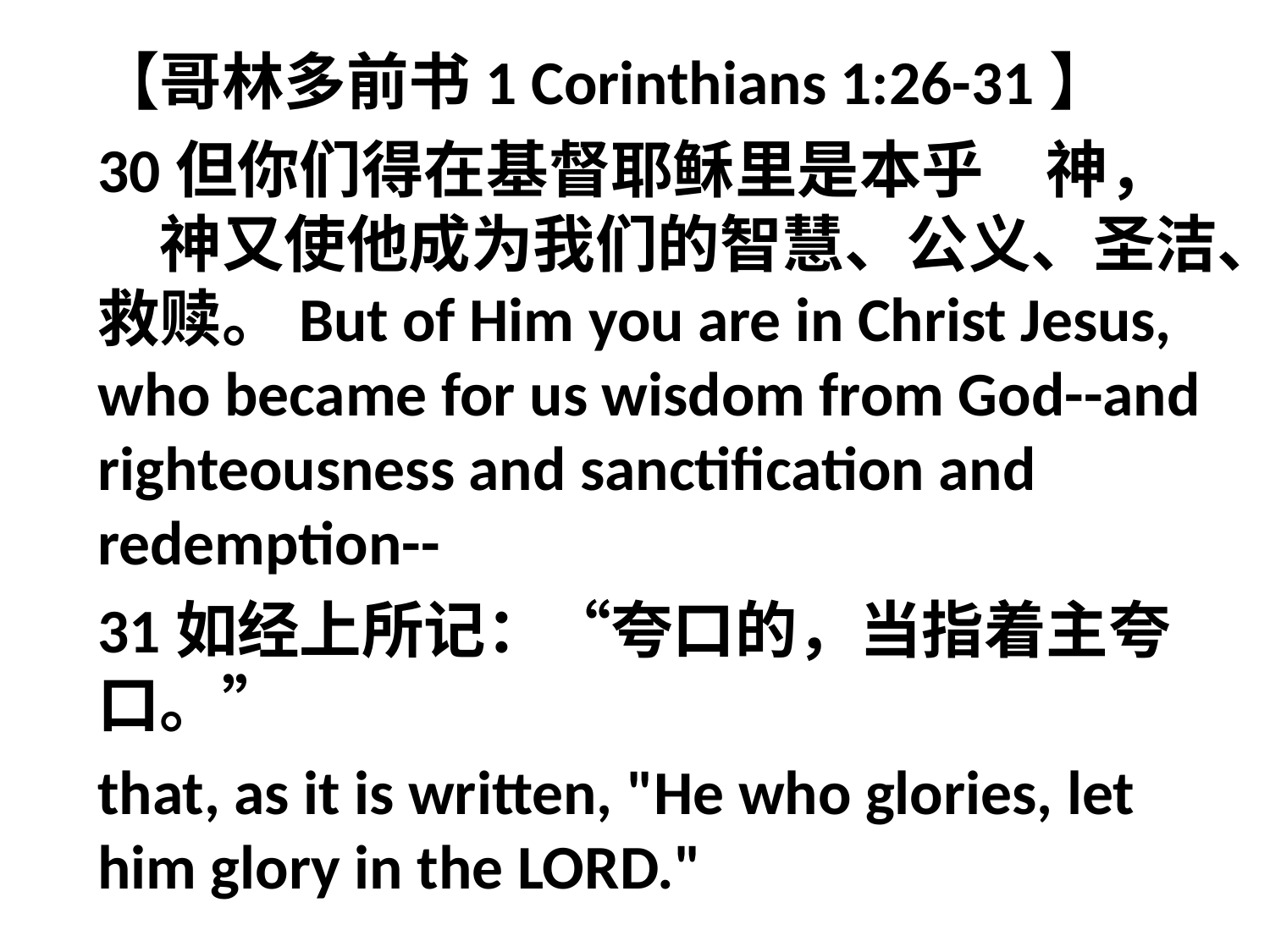

【哥林多前书1 Corinthians 1:26-31】
30但你们得在基督耶稣里是本乎　神，　神又使他成为我们的智慧、公义、圣洁、救赎。But of Him you are in Christ Jesus, who became for us wisdom from God--and righteousness and sanctification and redemption--
31如经上所记：“夸口的，当指着主夸口。”
that, as it is written, "He who glories, let him glory in the LORD."